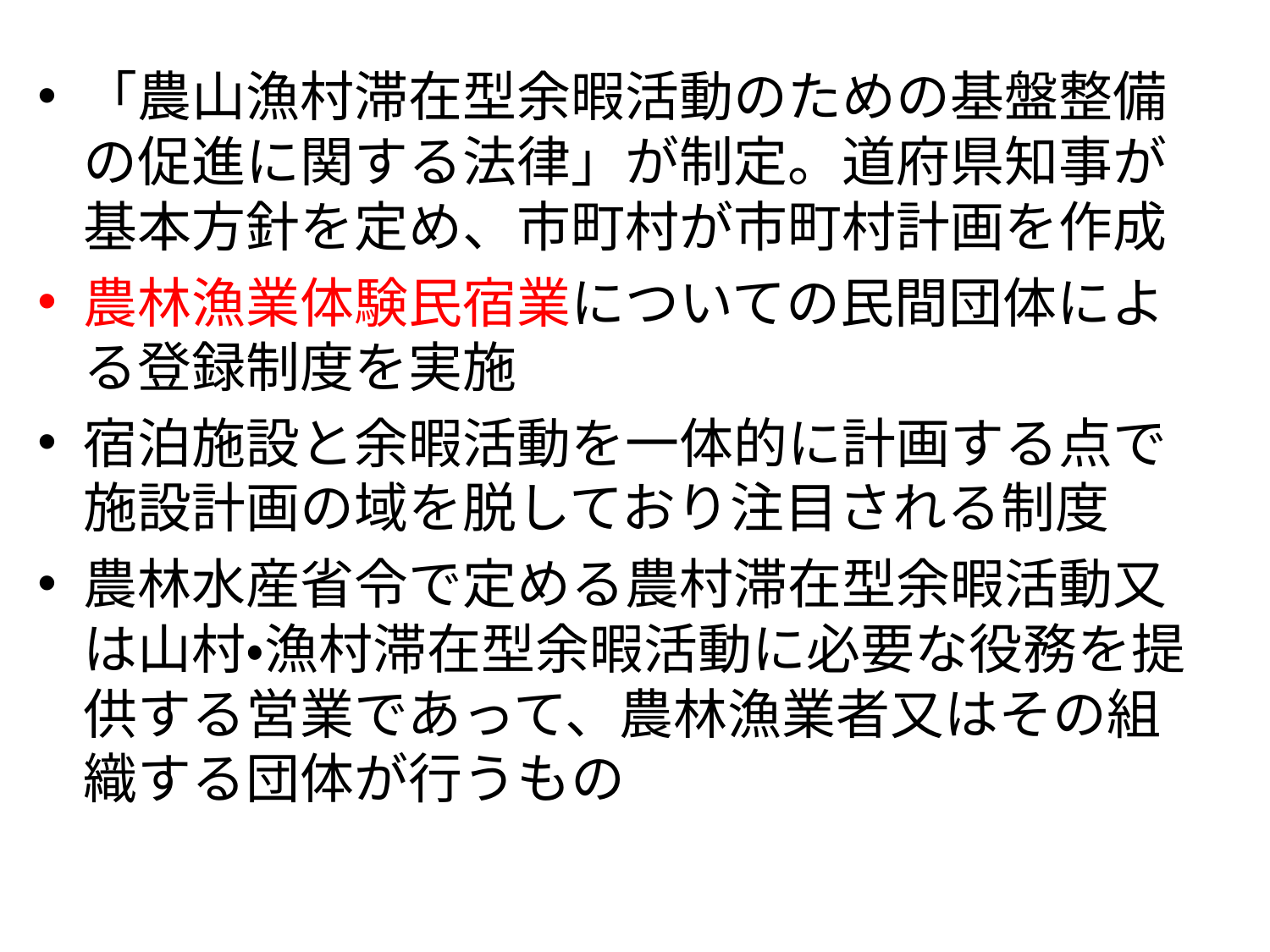

「農山漁村滞在型余暇活動のための基盤整備の促進に関する法律」が制定。道府県知事が基本方針を定め、市町村が市町村計画を作成
農林漁業体験民宿業についての民間団体による登録制度を実施
宿泊施設と余暇活動を一体的に計画する点で施設計画の域を脱しており注目される制度
農林水産省令で定める農村滞在型余暇活動又は山村・漁村滞在型余暇活動に必要な役務を提供する営業であって、農林漁業者又はその組織する団体が行うもの